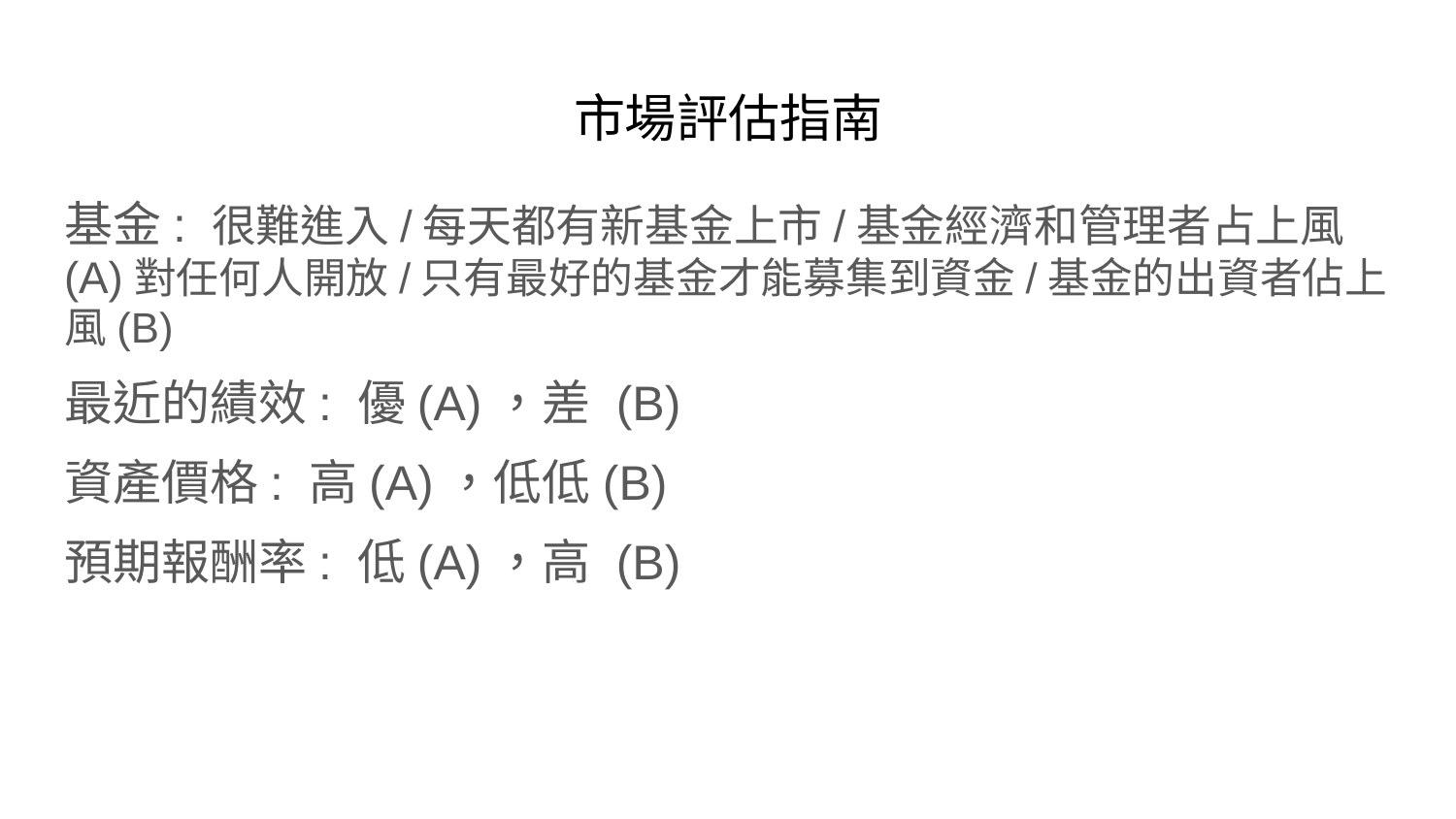

# 市場評估指南

基金: 很難進入/每天都有新基金上市/基金經濟和管理者占上風 (A)對任何人開放/只有最好的基金才能募集到資金/基金的出資者佔上風(B)
最近的績效: 優(A)，差 (B)
資產價格: 高(A)，低低(B)
預期報酬率: 低(A)，高 (B)